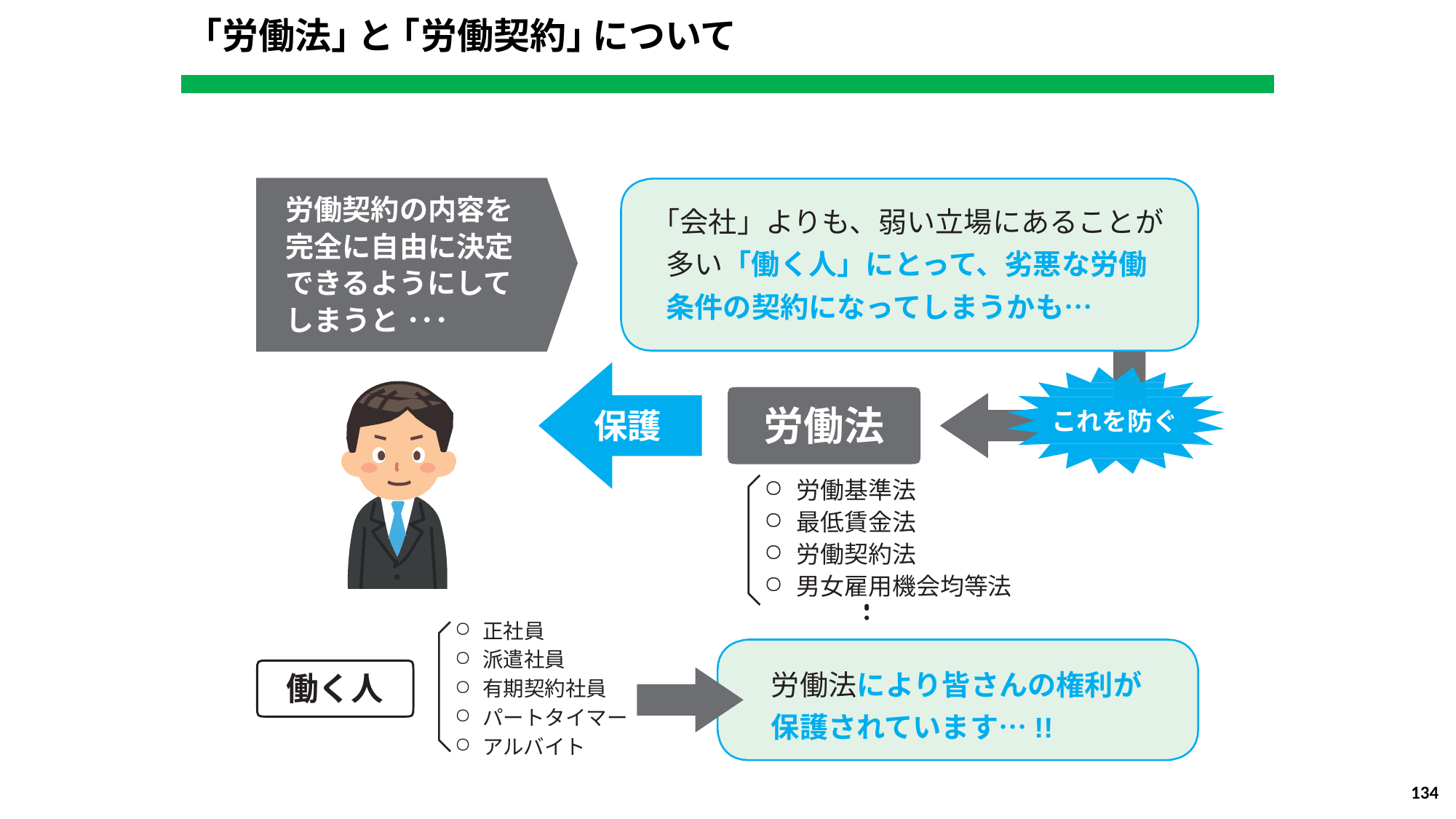

｢労働法｣ と ｢労働契約｣ について

労働契約の内容を完全に自由に決定できるようにしてしまうと ･･･
「会社」よりも、弱い立場にあることが多い「働く人」にとって、劣悪な労働条件の契約になってしまうかも…

労働法
労働基準法
最低賃金法
労働契約法
男女雇用機会均等法
これを防ぐ
保護

・ ・・
正社員
派遣社員
有期契約社員
パートタイマー
アルバイト

労働法により皆さんの権利が保護されています…!!

働く人

134